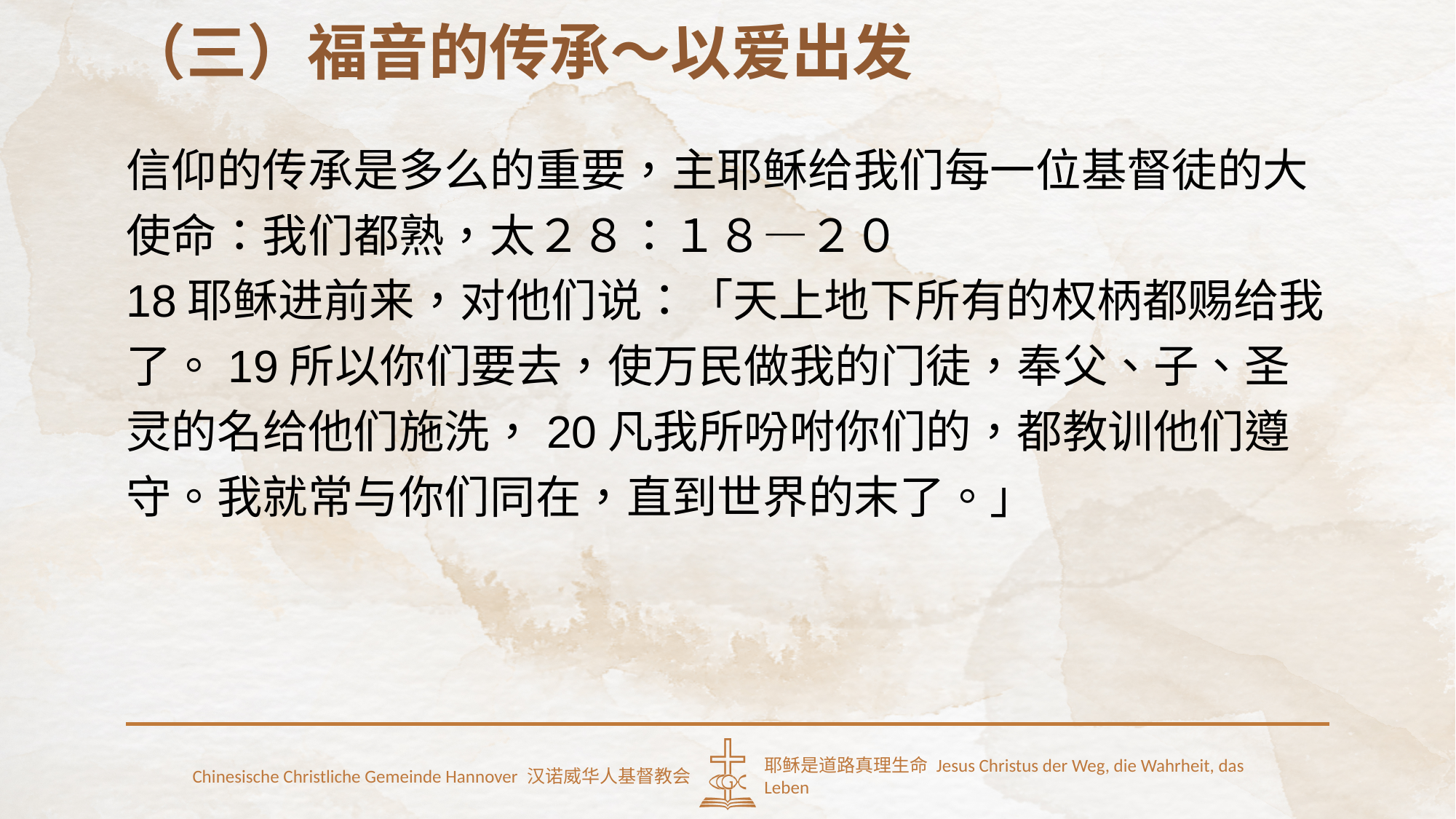

（三）福音的传承～以爱出发
信仰的传承是多么的重要，主耶稣给我们每一位基督徒的大使命：我们都熟，太２８：１８—２０
18耶稣进前来，对他们说：「天上地下所有的权柄都赐给我了。19所以你们要去，使万民做我的门徒，奉父、子、圣灵的名给他们施洗，20凡我所吩咐你们的，都教训他们遵守。我就常与你们同在，直到世界的末了。」